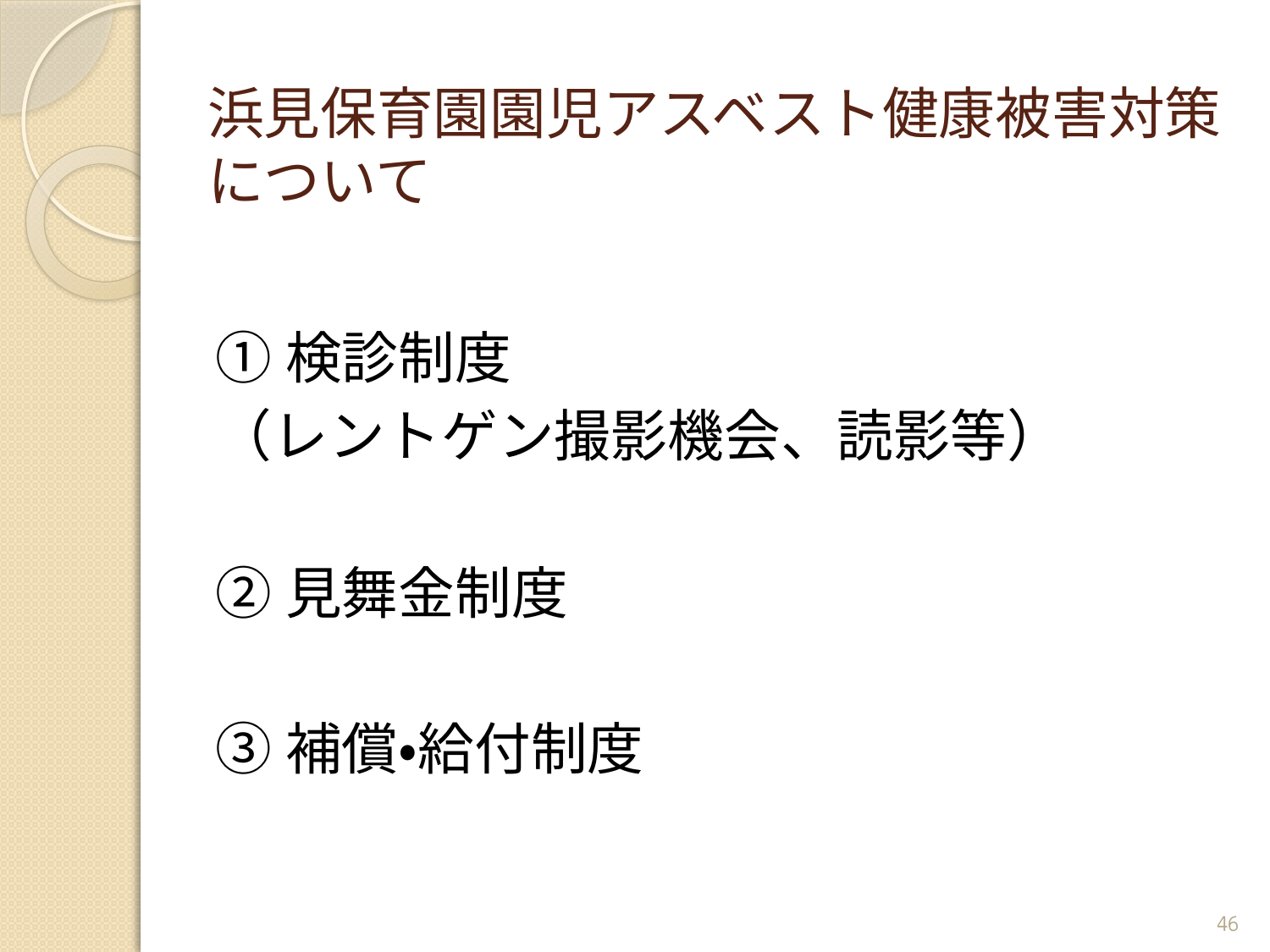

# 浜見保育園園児アスベスト健康被害対策について
①検診制度
（レントゲン撮影機会、読影等）

②見舞金制度

③補償・給付制度

46